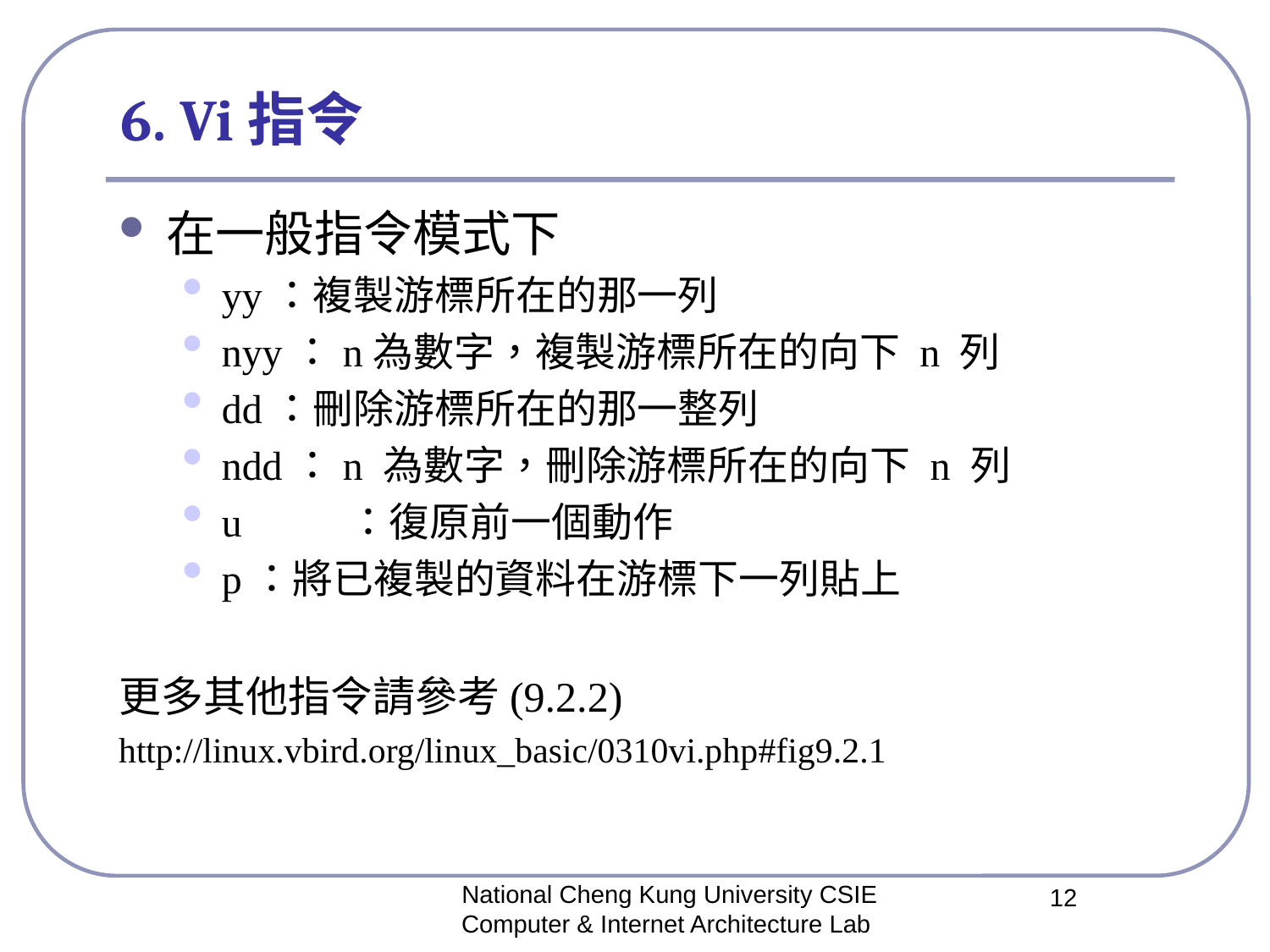

# 6. Vi指令
在一般指令模式下
yy：複製游標所在的那一列
nyy：n為數字，複製游標所在的向下 n 列
dd：刪除游標所在的那一整列
ndd：n 為數字，刪除游標所在的向下 n 列
u	：復原前一個動作
p：將已複製的資料在游標下一列貼上

更多其他指令請參考(9.2.2)
http://linux.vbird.org/linux_basic/0310vi.php#fig9.2.1
National Cheng Kung University CSIE Computer & Internet Architecture Lab
12